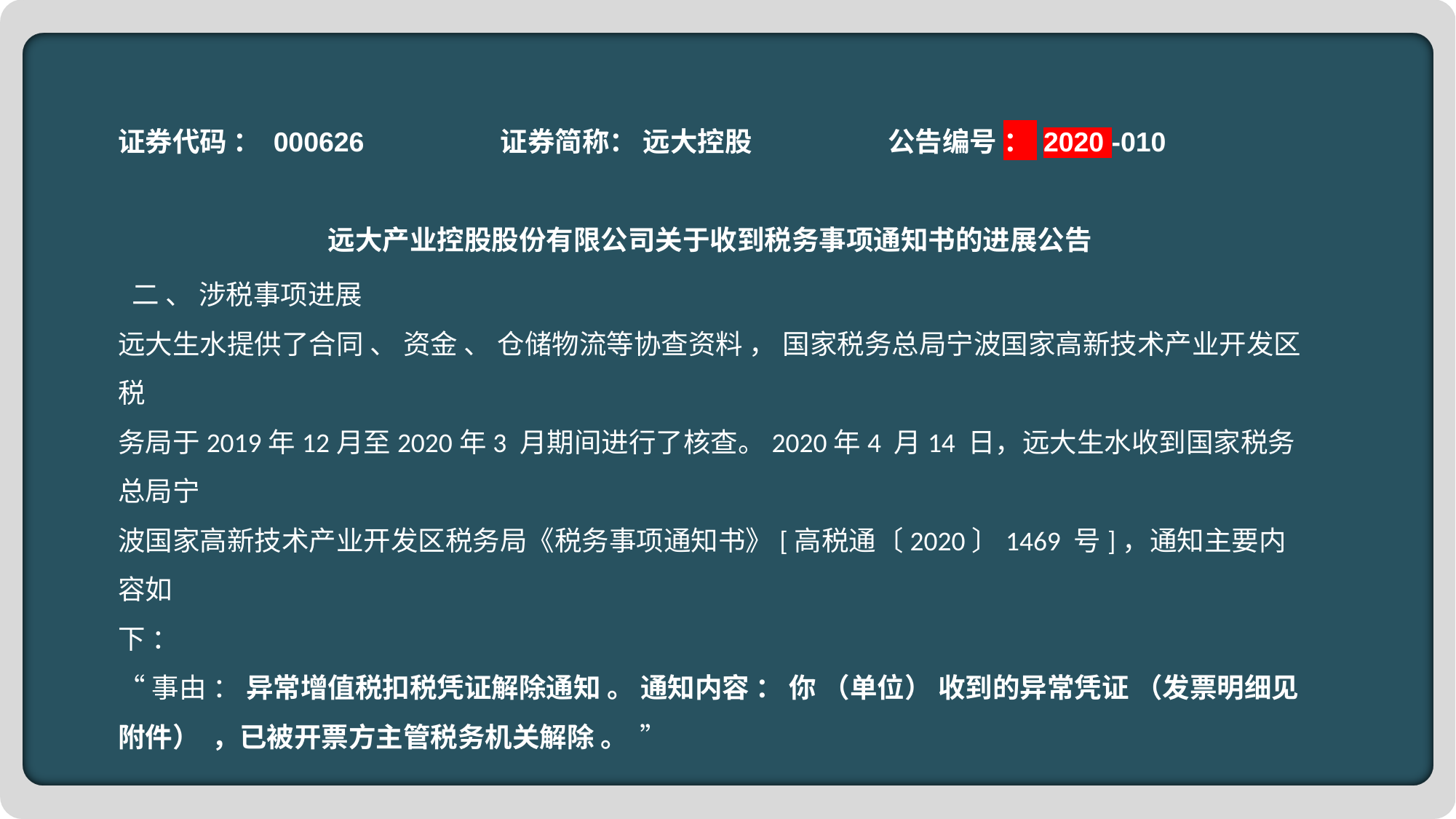

证券代码 ： 000626                 证券简称： 远大控股                      公告编号 ： 2020 -010

远大产业控股股份有限公司关于收到税务事项通知书的进展公告
 二 、 涉税事项进展
远大生水提供了合同 、 资金 、 仓储物流等协查资料 ， 国家税务总局宁波国家高新技术产业开发区税
务局于2019年12月至2020年3 月期间进行了核查。2020年4 月14 日，远大生水收到国家税务总局宁
波国家高新技术产业开发区税务局《税务事项通知书》[高税通〔2020〕1469 号]，通知主要内容如
下 ：
“事由 ： 异常增值税扣税凭证解除通知 。 通知内容 ： 你 （单位） 收到的异常凭证 （发票明细见附件）  ，已被开票方主管税务机关解除 。  ”